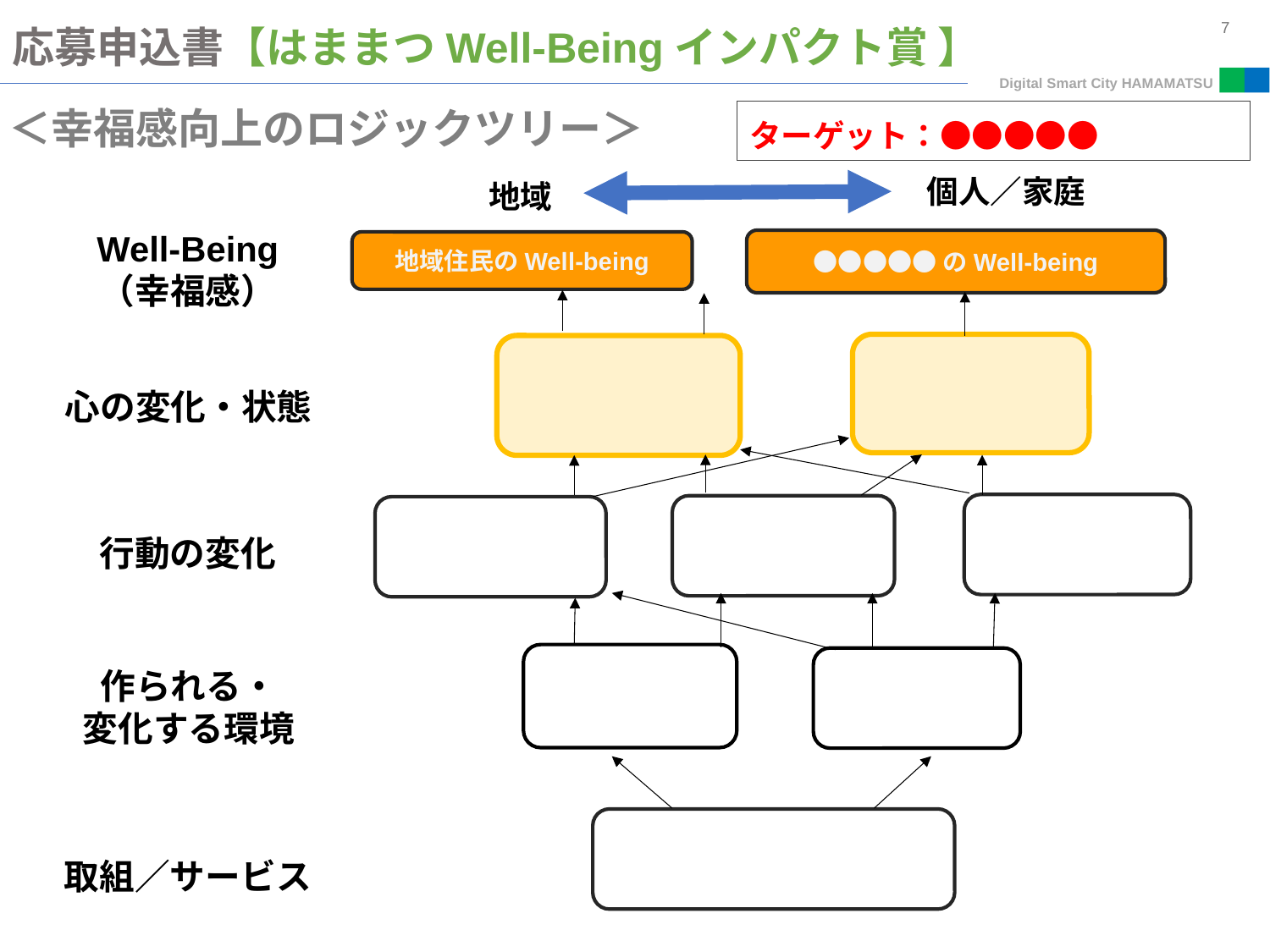

応募申込書【はままつWell-Beingインパクト賞 】
＜幸福感向上のロジックツリー＞
ターゲット：●●●●●
個人／家庭
地域
Well-Being
（幸福感）
●●●●●のWell-being
地域住民のWell-being

心の変化・状態

行動の変化

作られる・
変化する環境

取組／サービス